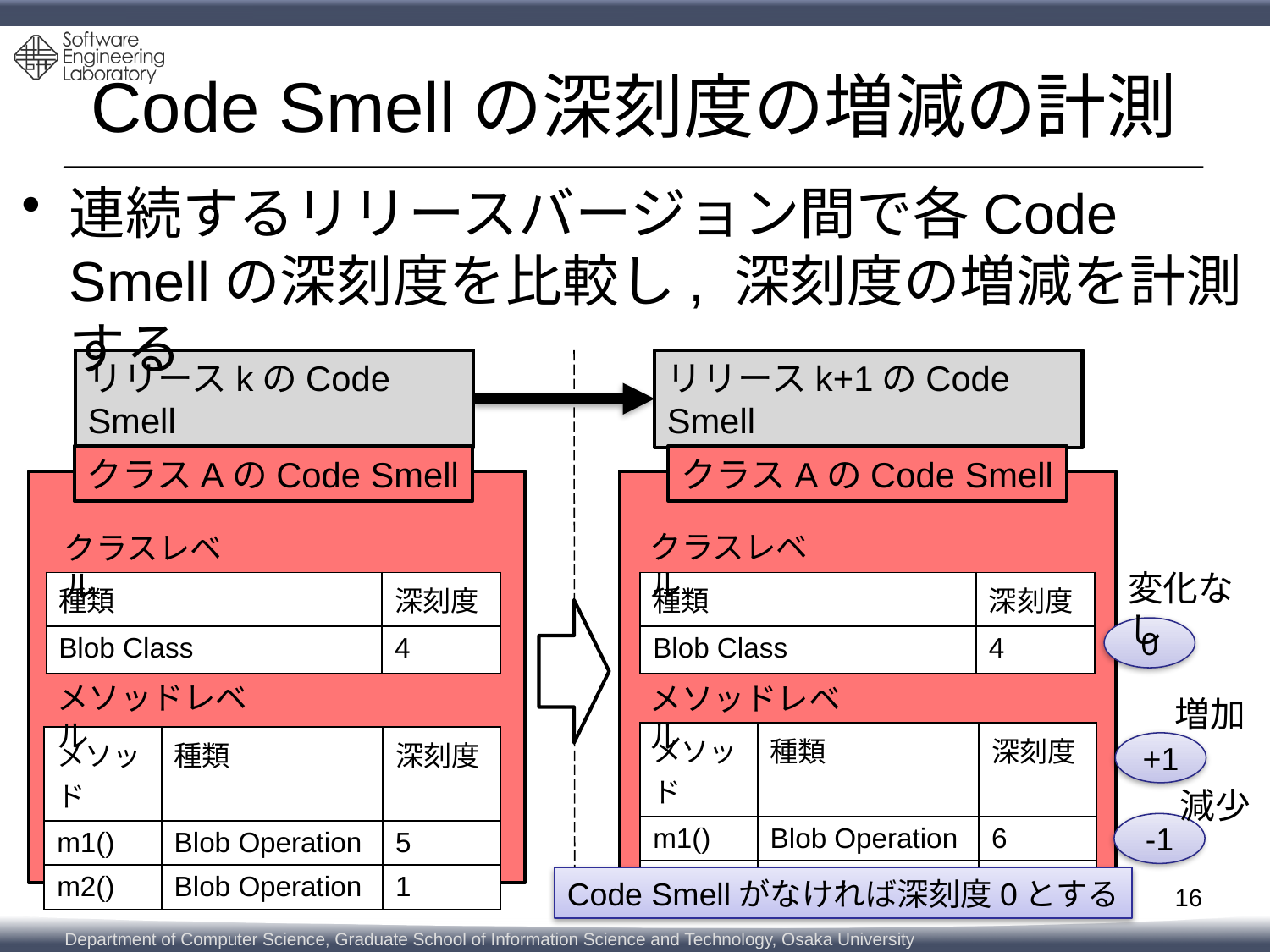

# Code Smellの深刻度の増減の計測
連続するリリースバージョン間で各Code Smellの深刻度を比較し, 深刻度の増減を計測する
リリースkのCode Smell
リリースk+1のCode Smell
クラスAのCode Smell
クラスAのCode Smell

クラスレベル
クラスレベル
変化なし
| 種類 | 深刻度 |
| --- | --- |
| Blob Class | 4 |
| 種類 | 深刻度 |
| --- | --- |
| Blob Class | 4 |

0
メソッドレベル
メソッドレベル
増加
| メソッド | 種類 | 深刻度 |
| --- | --- | --- |
| m1() | Blob Operation | 6 |
| m2() | - | 0 |
| メソッド | 種類 | 深刻度 |
| --- | --- | --- |
| m1() | Blob Operation | 5 |
| m2() | Blob Operation | 1 |
+1
減少
-1
Code Smellがなければ深刻度0とする
16